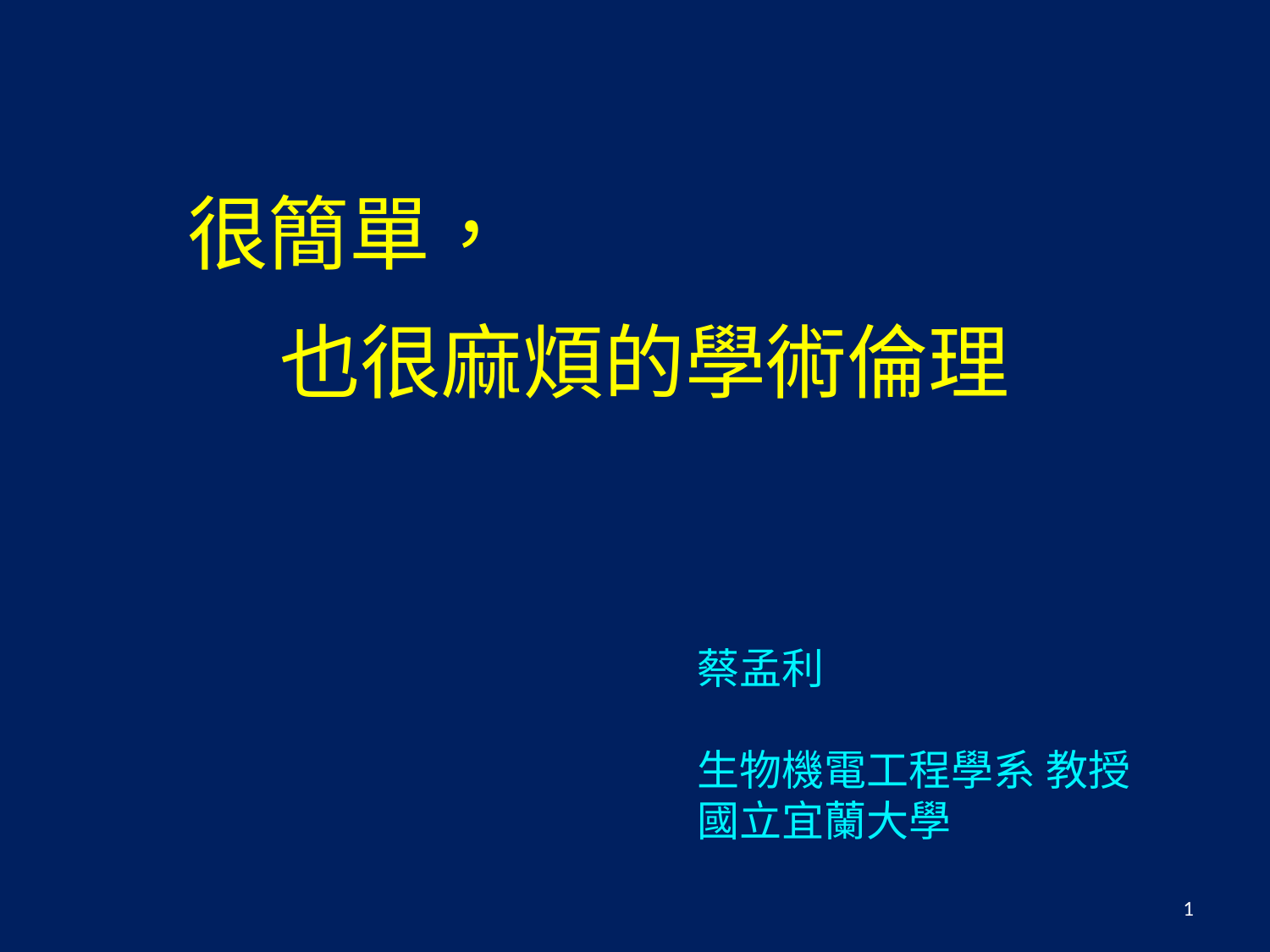

很簡單，
    也很麻煩的學術倫理
蔡孟利

生物機電工程學系 教授
國立宜蘭大學
1